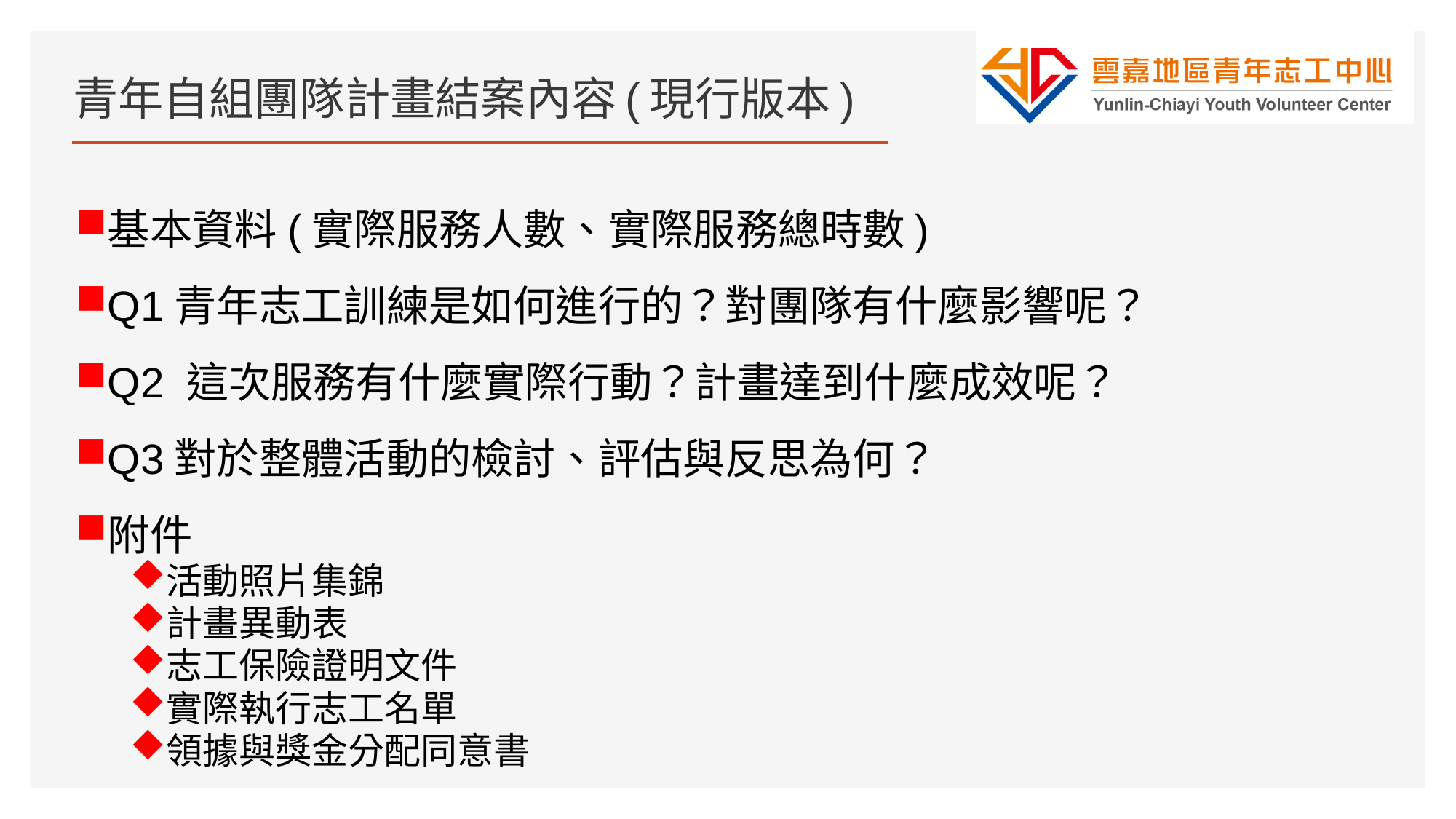

# 青年自組團隊計畫結案內容(現行版本)
基本資料(實際服務人數、實際服務總時數)
Q1青年志工訓練是如何進行的？對團隊有什麼影響呢？
Q2 這次服務有什麼實際行動？計畫達到什麼成效呢？
Q3對於整體活動的檢討、評估與反思為何？
附件
活動照片集錦
計畫異動表
志工保險證明文件
實際執行志工名單
領據與獎金分配同意書